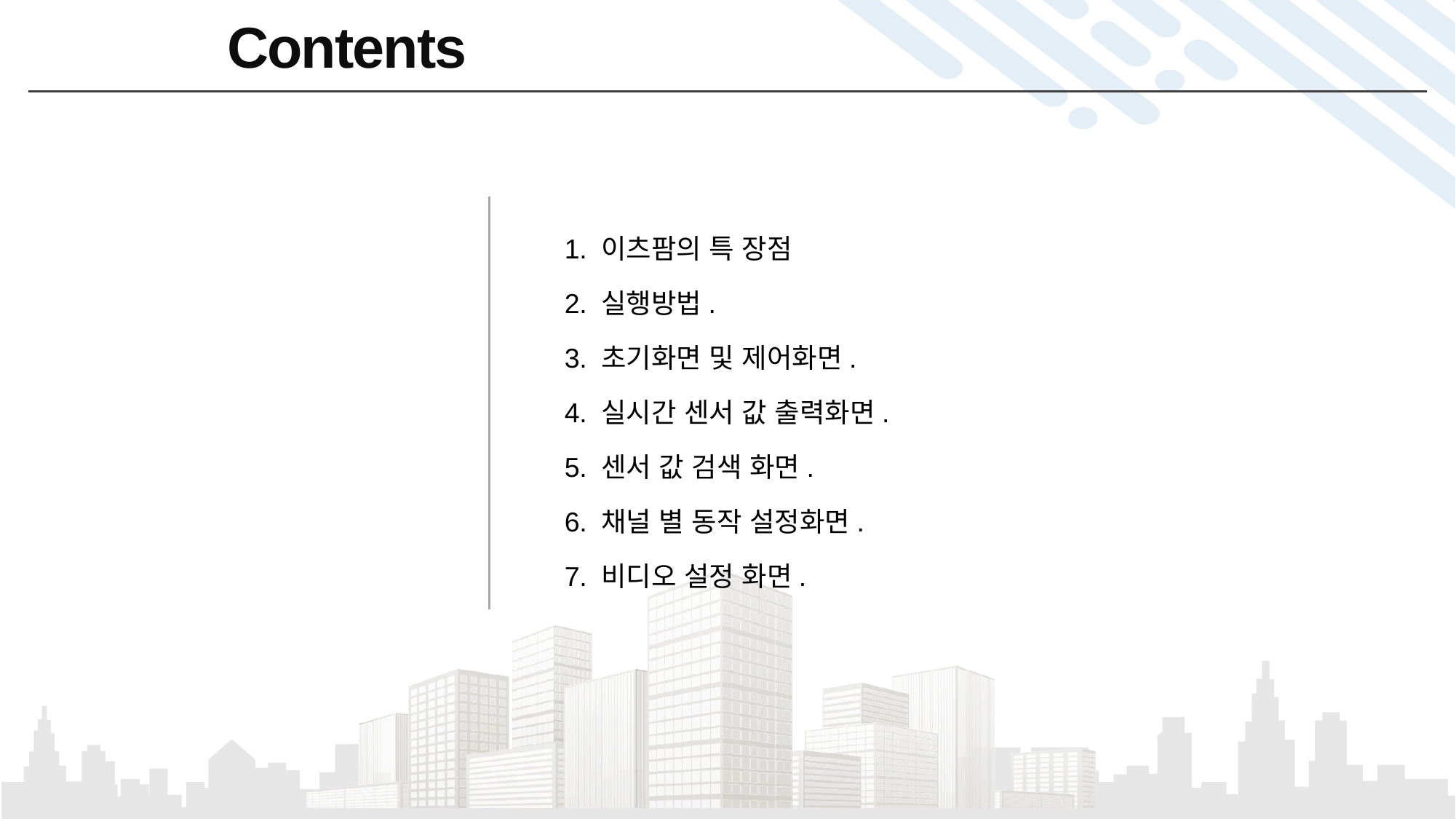

Contents
1. 이츠팜의 특 장점
2. 실행방법.
3. 초기화면 및 제어화면.
4. 실시간 센서 값 출력화면.
5. 센서 값 검색 화면.
6. 채널 별 동작 설정화면.
7. 비디오 설정 화면.